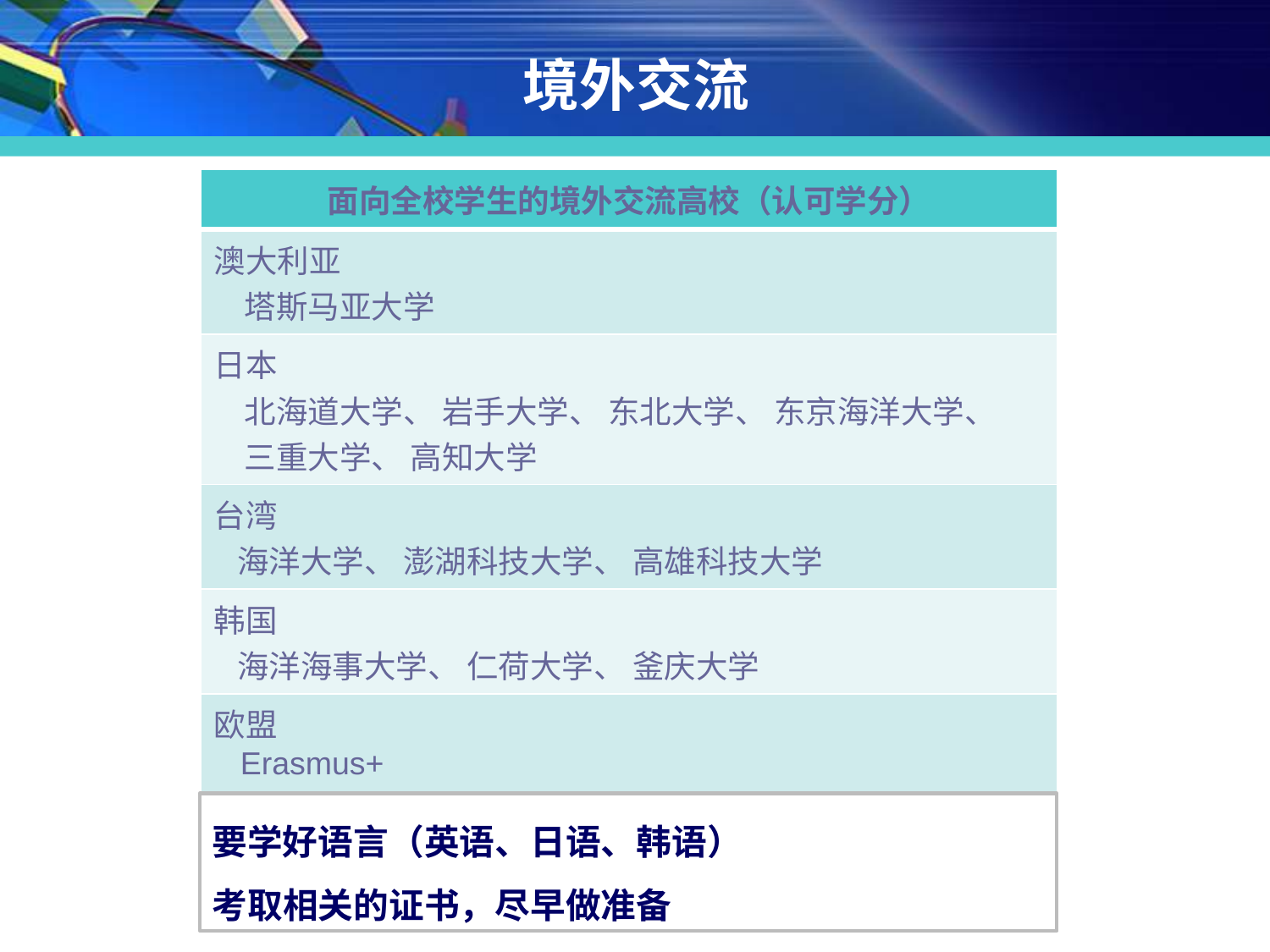

# 境外交流
| 面向全校学生的境外交流高校（认可学分） |
| --- |
| 澳大利亚 塔斯马亚大学 |
| 日本 北海道大学、 岩手大学、 东北大学、 东京海洋大学、 三重大学、 高知大学 |
| 台湾 海洋大学、 澎湖科技大学、 高雄科技大学 |
| 韩国 海洋海事大学、 仁荷大学、 釜庆大学 |
| 欧盟 Erasmus+ |
要学好语言（英语、日语、韩语）
考取相关的证书，尽早做准备